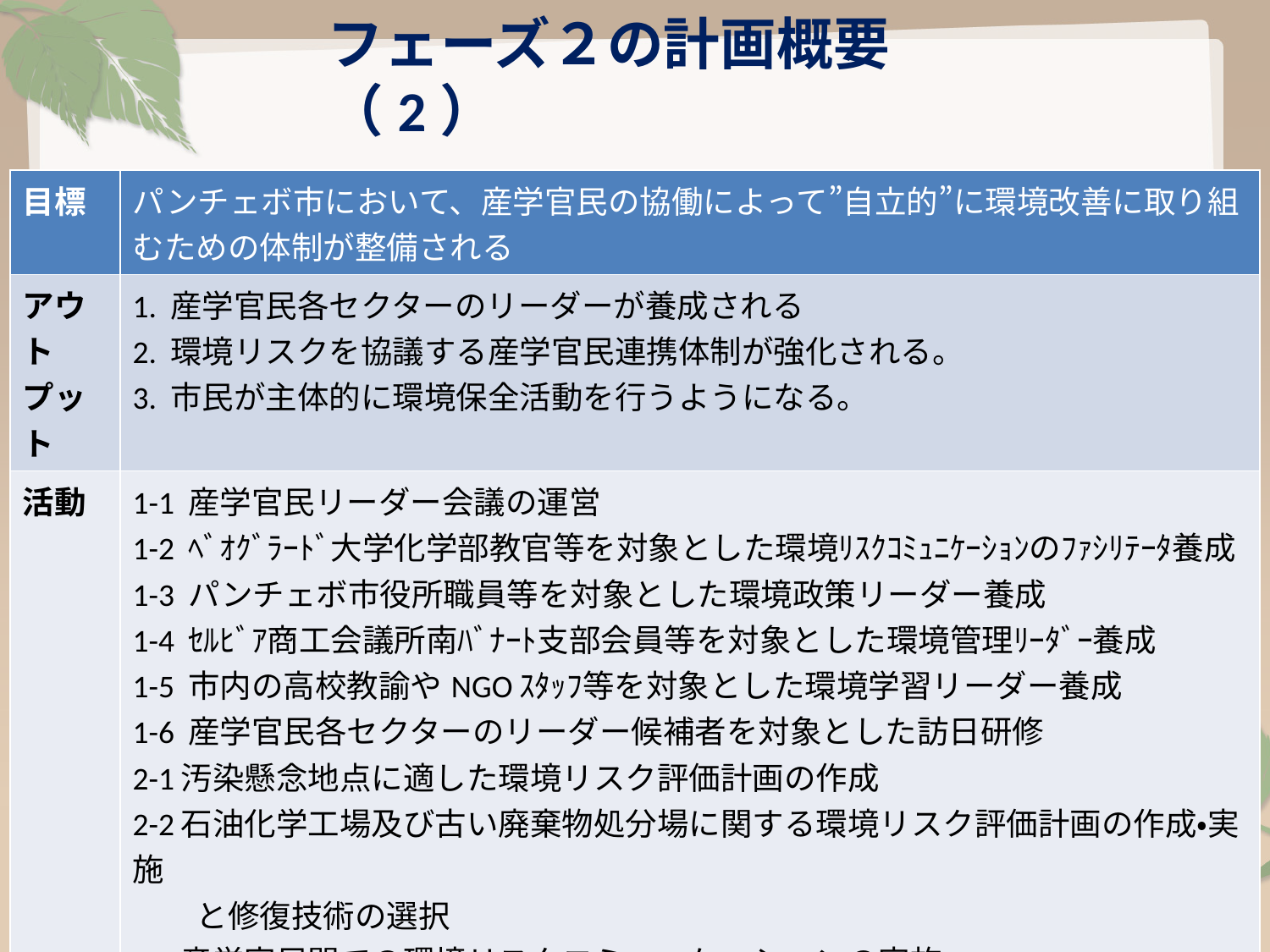

フェーズ２の計画概要（2）
| 目標 | パンチェボ市において、産学官民の協働によって”自立的”に環境改善に取り組むための体制が整備される |
| --- | --- |
| アウトプット | 1. 産学官民各セクターのリーダーが養成される 2. 環境リスクを協議する産学官民連携体制が強化される。 3. 市民が主体的に環境保全活動を行うようになる。 |
| 活動 | 1-1 産学官民リーダー会議の運営 1-2 ﾍﾞｵｸﾞﾗｰﾄﾞ大学化学部教官等を対象とした環境ﾘｽｸｺﾐｭﾆｹｰｼｮﾝのﾌｧｼﾘﾃｰﾀ養成 1-3 パンチェボ市役所職員等を対象とした環境政策リーダー養成 1-4 ｾﾙﾋﾞｱ商工会議所南ﾊﾞﾅｰﾄ支部会員等を対象とした環境管理ﾘｰﾀﾞｰ養成 1-5 市内の高校教諭やNGOｽﾀｯﾌ等を対象とした環境学習リーダー養成 1-6 産学官民各セクターのリーダー候補者を対象とした訪日研修 2-1汚染懸念地点に適した環境リスク評価計画の作成 2-2石油化学工場及び古い廃棄物処分場に関する環境リスク評価計画の作成・実施 　　と修復技術の選択 2-3産学官民間での環境リスクコミュニケーションの実施 3-1ホームページ「パンチェボ環境市民会議」の構築・維持管理 3-2市民が参画する環境改善イベントの実施 3-3国際協力と環境保全の啓発のためのシンポジウムの開催 |
12
12